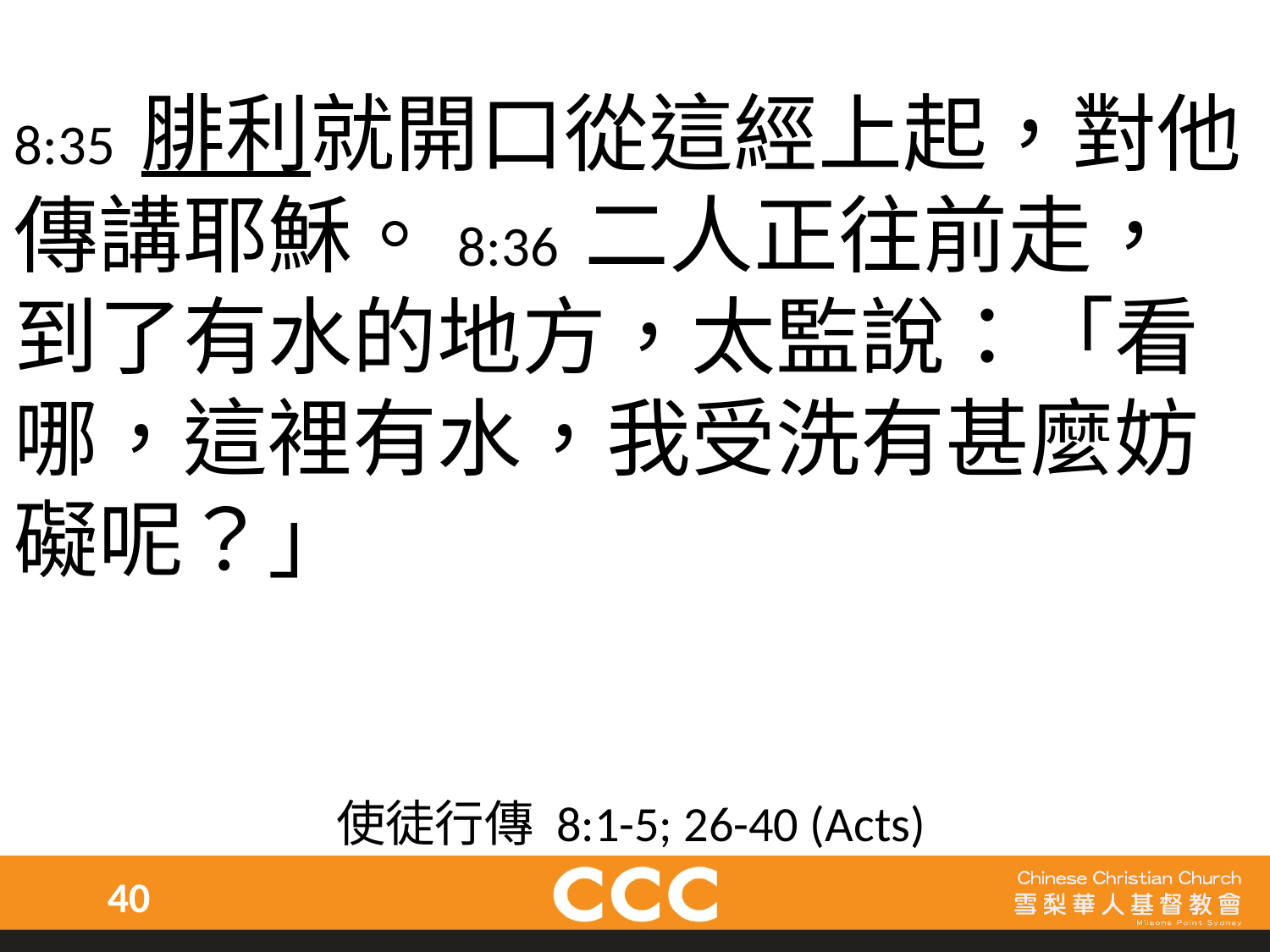

8:35 腓利就開口從這經上起，對他傳講耶穌。8:36 二人正往前走，到了有水的地方，太監說：「看哪，這裡有水，我受洗有甚麼妨礙呢？」

使徒行傳 8:1-5; 26-40 (Acts)
40